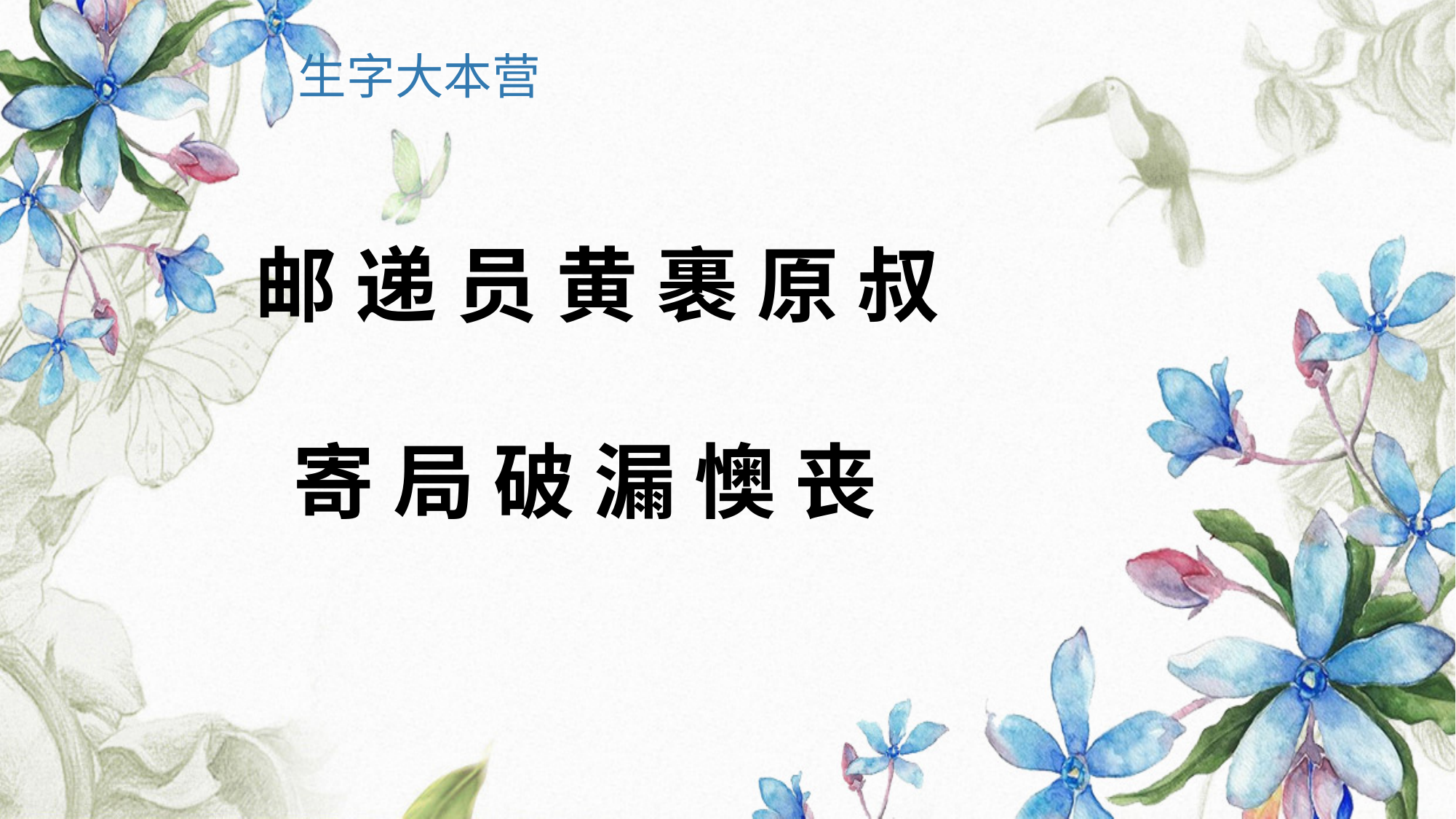

生字大本营
邮 递 员 黄 裹 原 叔

 寄 局 破 漏 懊 丧